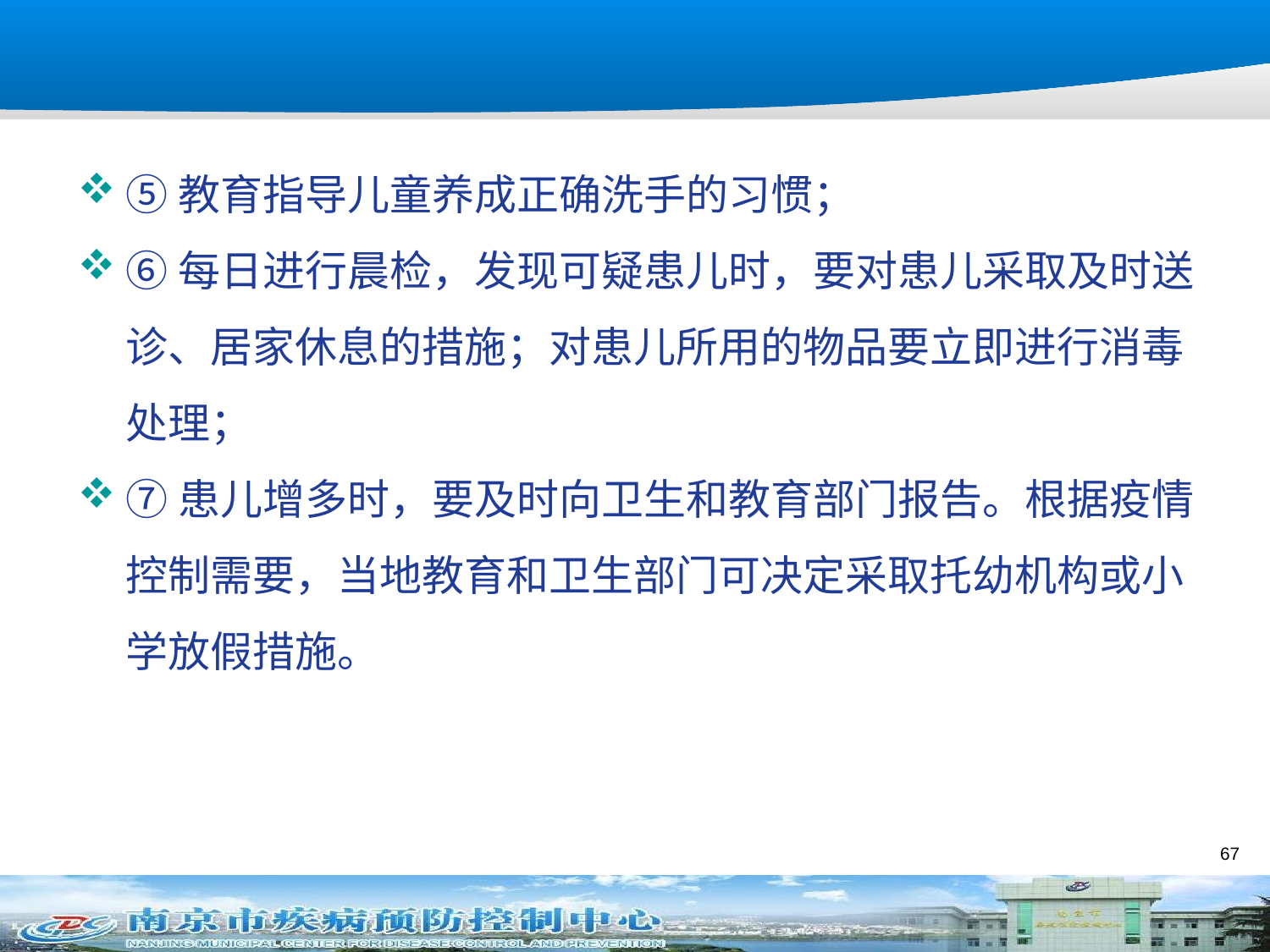

#
⑤教育指导儿童养成正确洗手的习惯；
⑥每日进行晨检，发现可疑患儿时，要对患儿采取及时送诊、居家休息的措施；对患儿所用的物品要立即进行消毒处理；
⑦患儿增多时，要及时向卫生和教育部门报告。根据疫情控制需要，当地教育和卫生部门可决定采取托幼机构或小学放假措施。

67